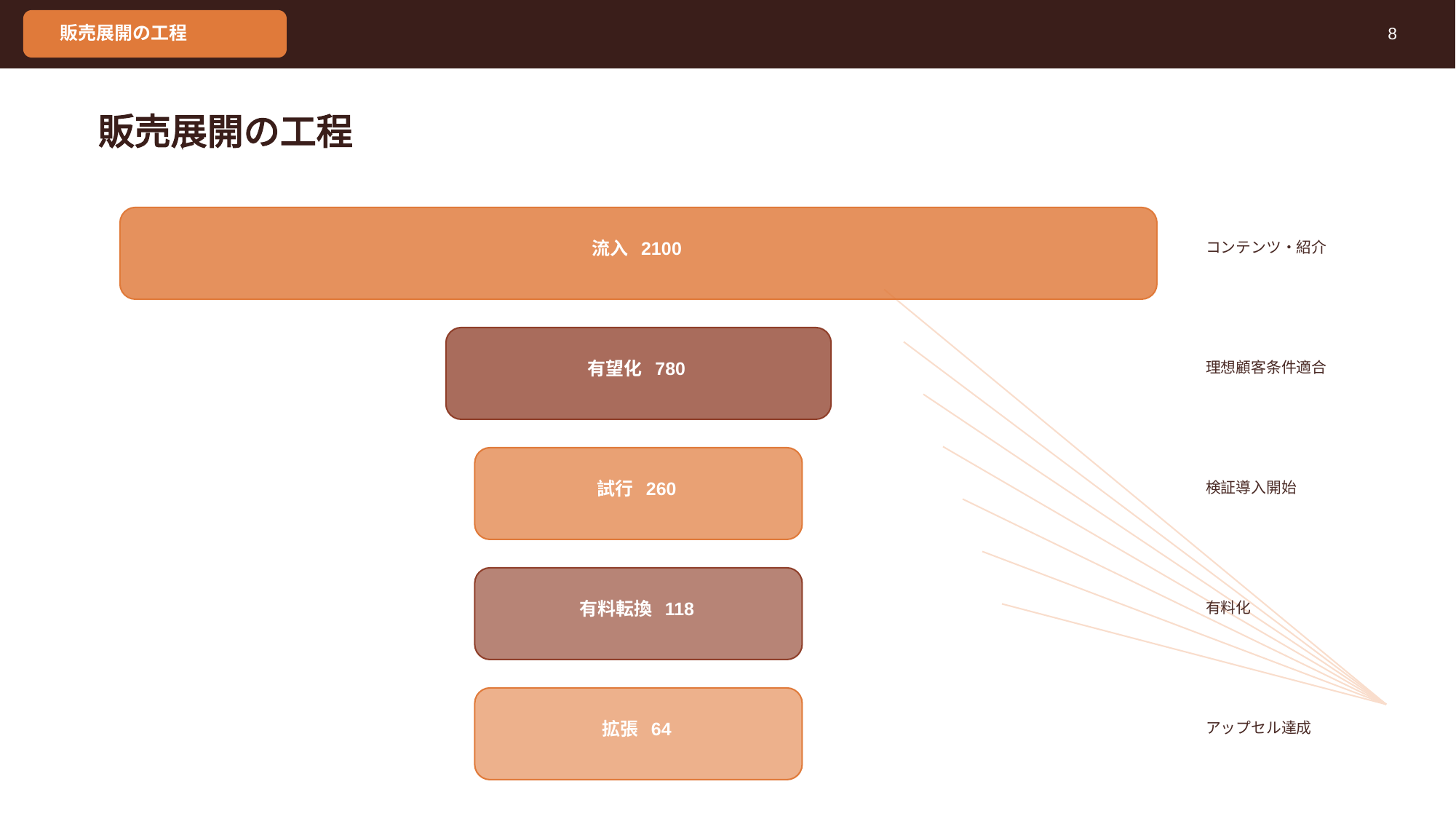

販売展開の工程
8
販売展開の工程

コンテンツ・紹介
流入  2100

理想顧客条件適合
有望化  780

検証導入開始
試行  260

有料化
有料転換  118

アップセル達成
拡張  64